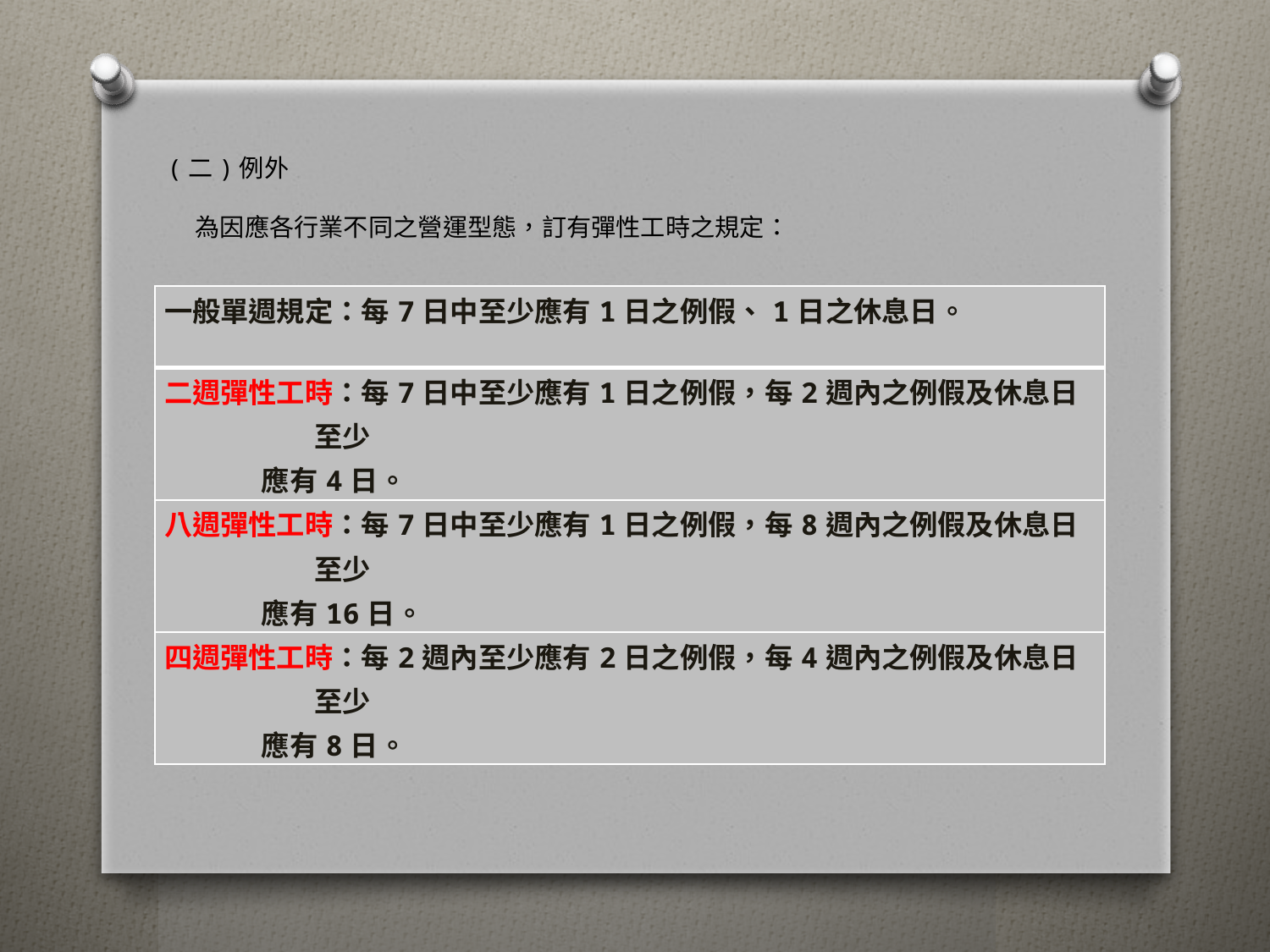

(二)例外

    為因應各行業不同之營運型態，訂有彈性工時之規定：

| 一般單週規定：每7日中至少應有1日之例假、1日之休息日。 |
| --- |
| 二週彈性工時：每7日中至少應有1日之例假，每2週內之例假及休息日至少 應有4日。 |
| 八週彈性工時：每7日中至少應有1日之例假，每8週內之例假及休息日至少 應有16日。 |
| 四週彈性工時：每2週內至少應有2日之例假，每4週內之例假及休息日至少 應有8日。 |